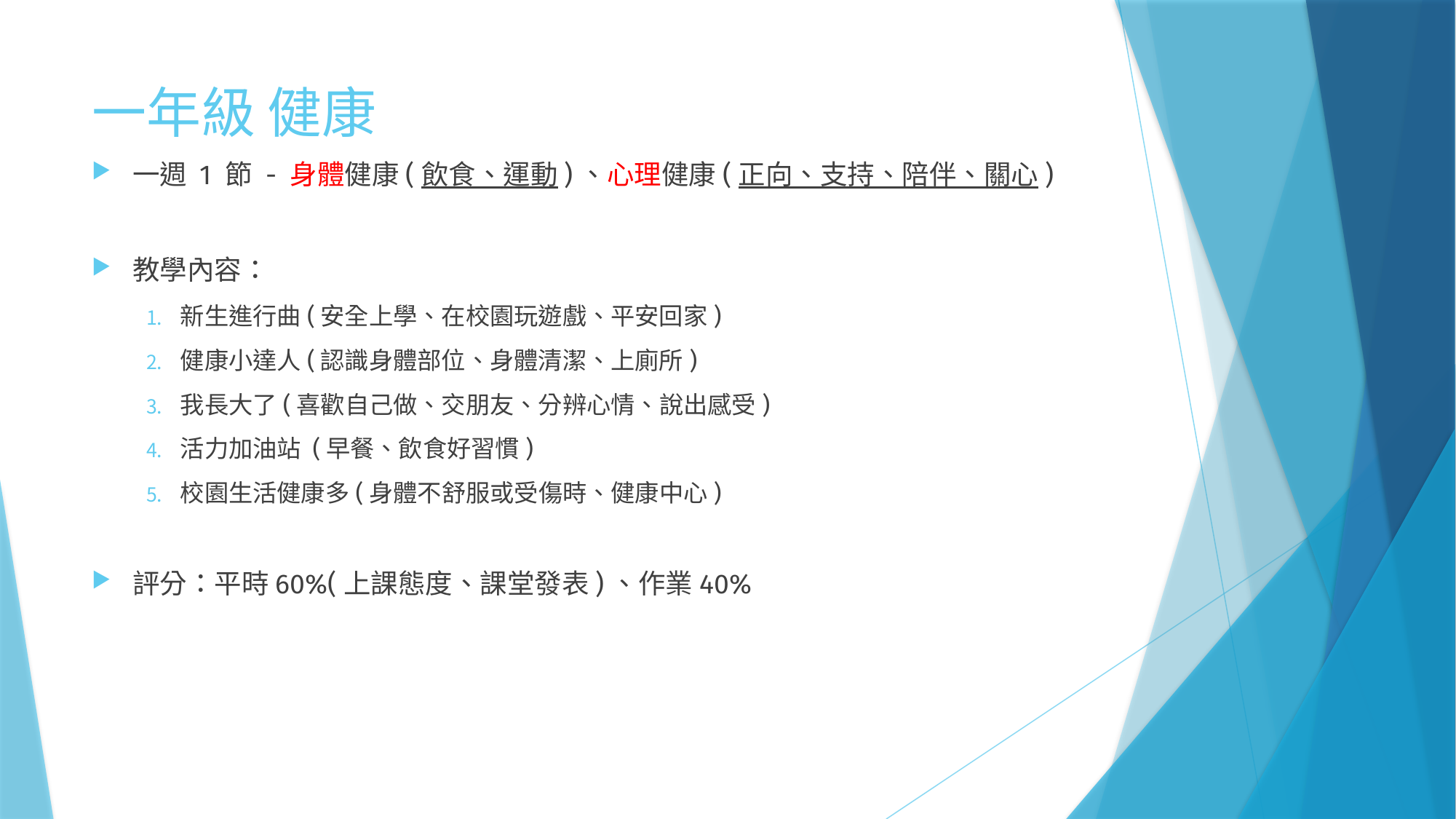

# 一年級 健康
一週 1 節 - 身體健康(飲食、運動)、心理健康(正向、支持、陪伴、關心)

教學內容：
新生進行曲(安全上學、在校園玩遊戲、平安回家)
健康小達人(認識身體部位、身體清潔、上廁所)
我長大了(喜歡自己做、交朋友、分辨心情、說出感受)
活力加油站 (早餐、飲食好習慣)
校園生活健康多(身體不舒服或受傷時、健康中心)

評分：平時60%(上課態度、課堂發表)、作業40%